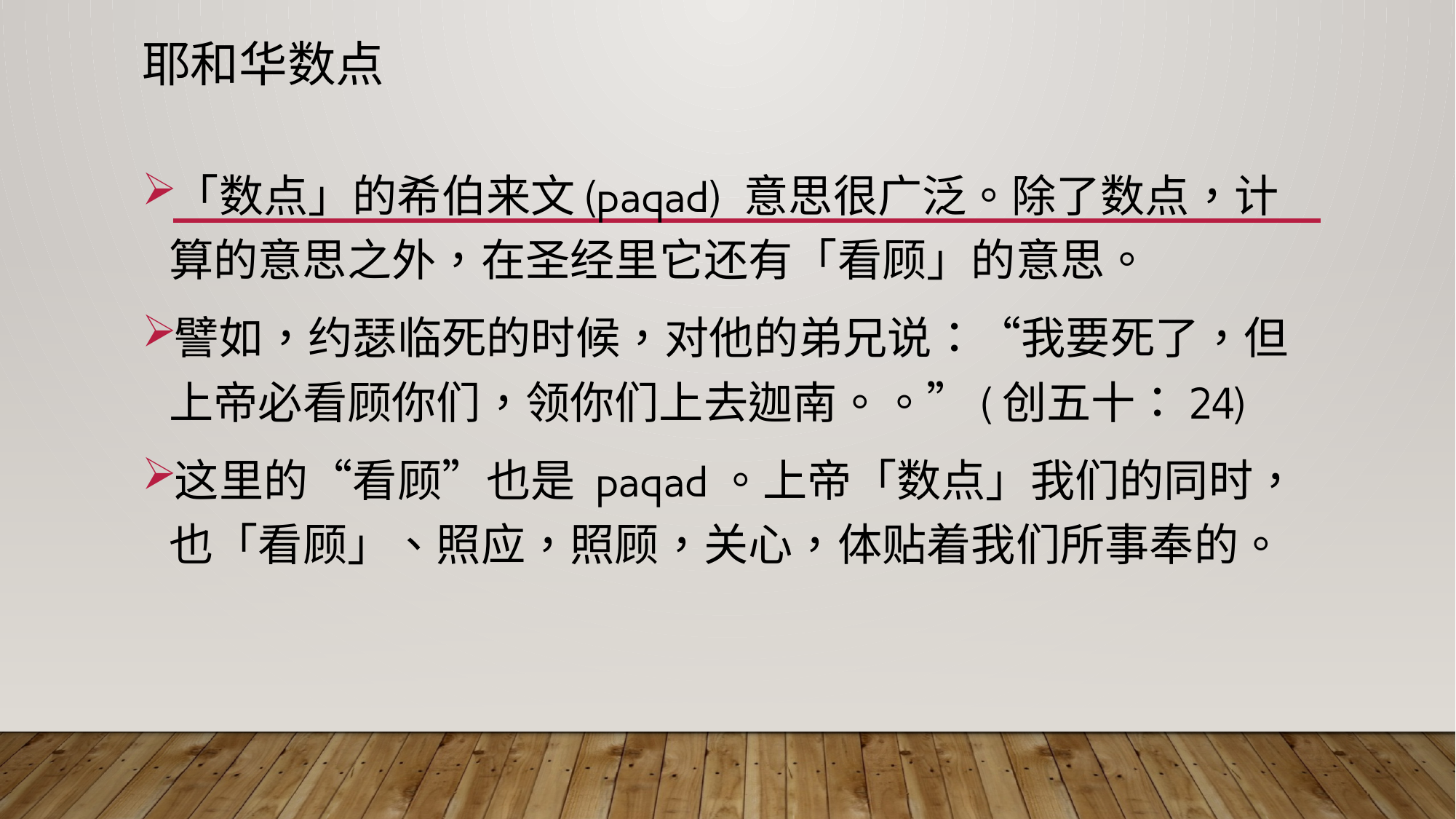

# 耶和华数点
「数点」的希伯来文(paqad) 意思很广泛。除了数点，计算的意思之外，在圣经里它还有「看顾」的意思。
譬如，约瑟临死的时候，对他的弟兄说：“我要死了，但上帝必看顾你们，领你们上去迦南。。”(创五十：24)
这里的“看顾”也是 paqad。上帝「数点」我们的同时，也「看顾」、照应，照顾，关心，体贴着我们所事奉的。